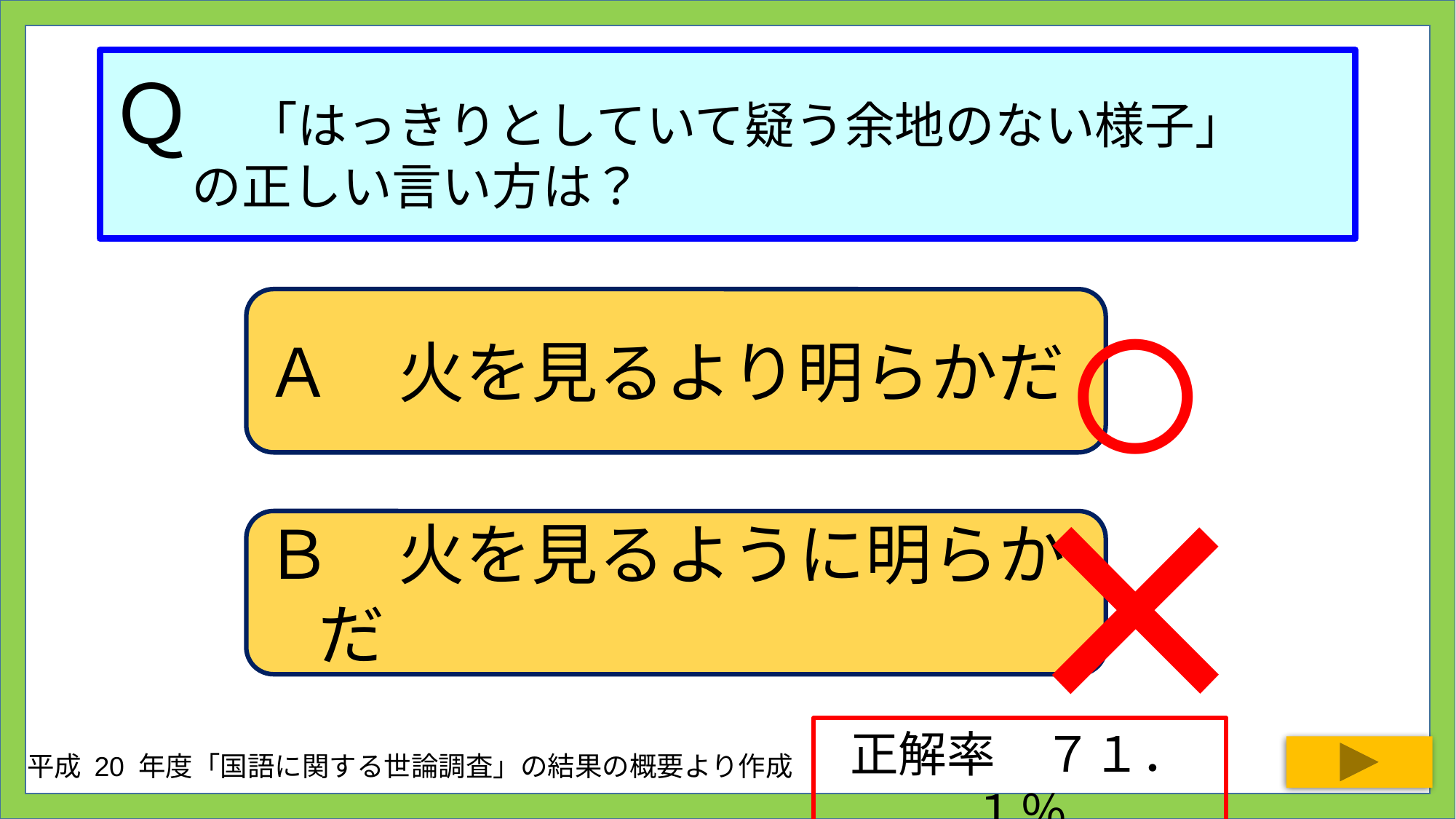

# Ｑ　「はっきりとしていて疑う余地のない様子」 の正しい言い方は？
○
Ａ　火を見るより明らかだ
×
Ｂ　火を見るように明らかだ
正解率　７１．１％

平成 20 年度「国語に関する世論調査」の結果の概要より作成